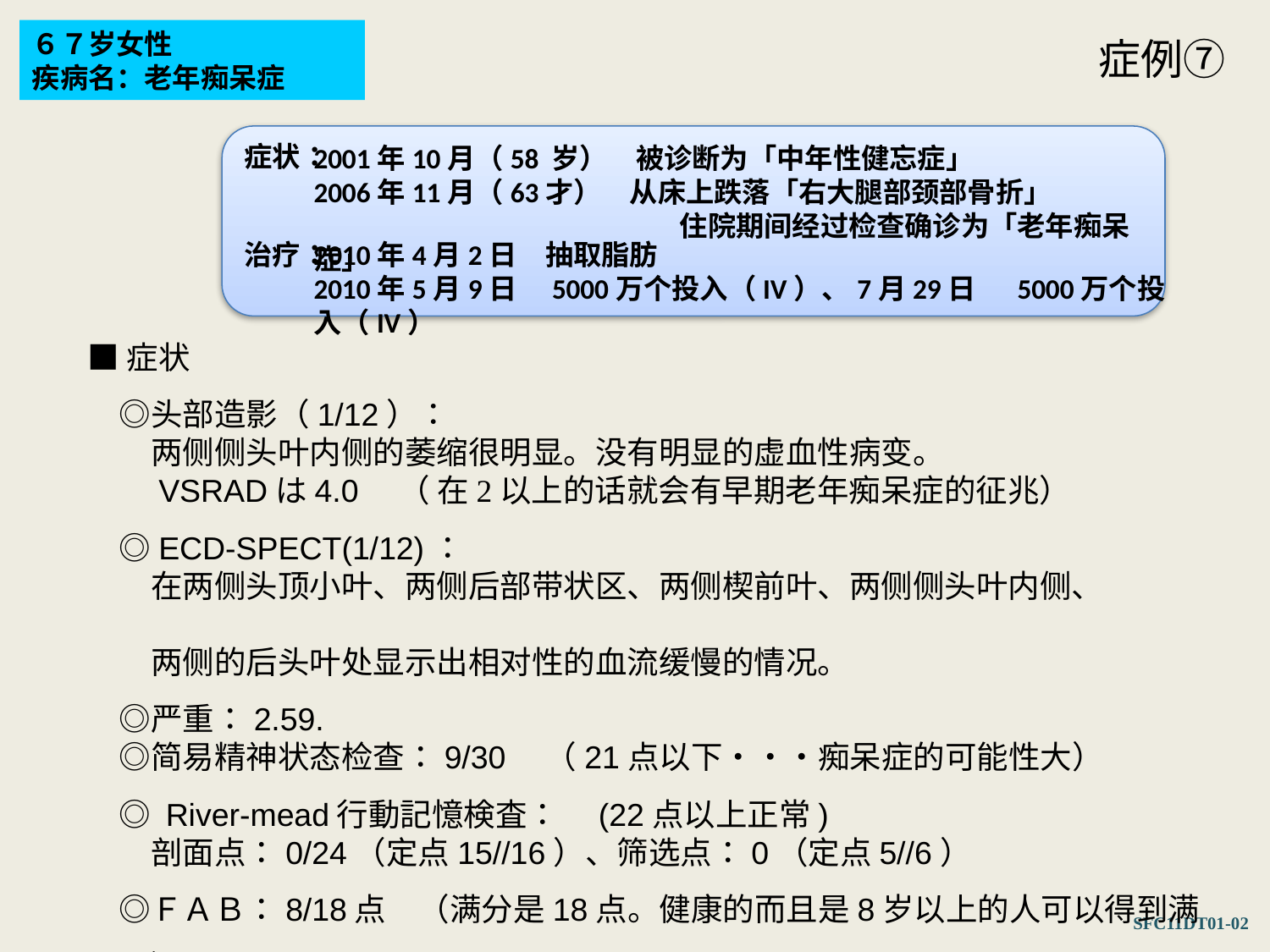

６７岁女性
疾病名：老年痴呆症
症例⑦

症状：
2001年10月（58 岁）　被诊断为「中年性健忘症」
2006年11月（63才）　从床上跌落「右大腿部颈部骨折」
　　　　　　　　　　　　　住院期间经过检查确诊为「老年痴呆症」
治疗：
2010年4月2日　抽取脂肪
2010年5月9日　5000万个投入（IV）、7月29日　 5000万个投入（IV）
■症状
　◎头部造影（1/12）：
　　两侧侧头叶内侧的萎缩很明显。没有明显的虚血性病变。
　　VSRADは4.0　（ 在2以上的话就会有早期老年痴呆症的征兆）
　◎ECD-SPECT(1/12)：
　　在两侧头顶小叶、两侧后部带状区、两侧楔前叶、两侧侧头叶内侧、
　　两侧的后头叶处显示出相对性的血流缓慢的情况。
　◎严重：2.59.
　◎简易精神状态检查：9/30　（21点以下・・・痴呆症的可能性大）
　◎ River-mead行動記憶検査：　(22点以上正常)
　　剖面点：0/24（定点15//16）、筛选点：0（定点5//6）
　◎ＦＡＢ：8/18点　（满分是18点。健康的而且是8岁以上的人可以得到满分。）